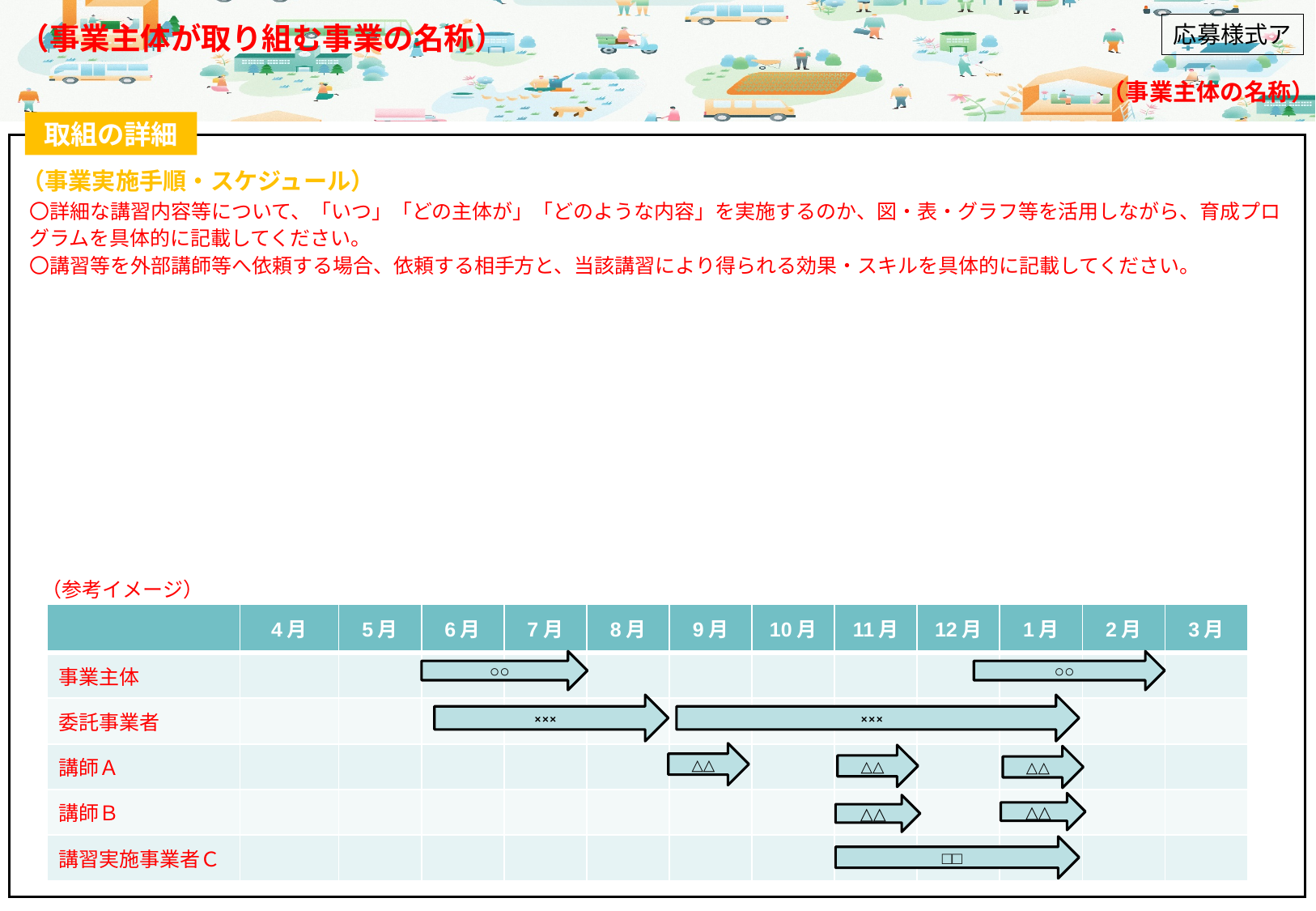

（事業主体が取り組む事業の名称）
応募様式ア
（事業主体の名称）
取組の詳細

（事業実施手順・スケジュール）

〇詳細な講習内容等について、「いつ」「どの主体が」「どのような内容」を実施するのか、図・表・グラフ等を活用しながら、育成プログラムを具体的に記載してください。
〇講習等を外部講師等へ依頼する場合、依頼する相手方と、当該講習により得られる効果・スキルを具体的に記載してください。

（参考イメージ）
|  | 4月 | 5月 | 6月 | 7月 | 8月 | 9月 | 10月 | 11月 | 12月 | 1月 | 2月 | 3月 |
| --- | --- | --- | --- | --- | --- | --- | --- | --- | --- | --- | --- | --- |
| 事業主体 |  |  |  |  |  |  |  |  |  |  |  |  |
| 委託事業者 |  |  |  |  |  |  |  |  |  |  |  |  |
| 講師Ａ |  |  |  |  |  |  |  |  |  |  |  |  |
| 講師Ｂ |  |  |  |  |  |  |  |  |  |  |  |  |
| 講習実施事業者Ｃ |  |  |  |  |  |  |  |  |  |  |  |  |
○○
○○
×××
×××
△△
△△
△△
△△
△△
□□